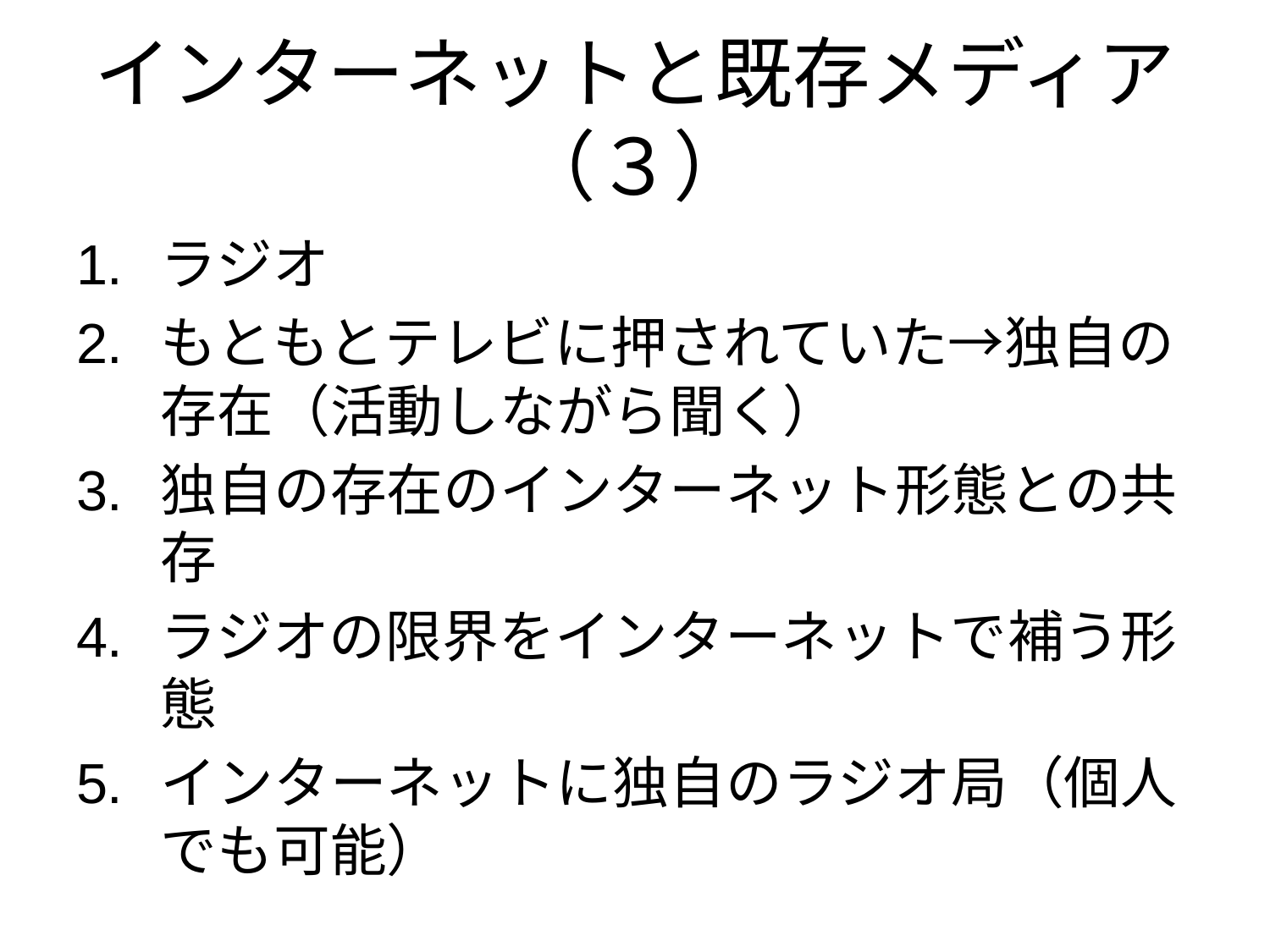

# インターネットと既存メディア（３）
ラジオ
もともとテレビに押されていた→独自の存在（活動しながら聞く）
独自の存在のインターネット形態との共存
ラジオの限界をインターネットで補う形態
インターネットに独自のラジオ局（個人でも可能）